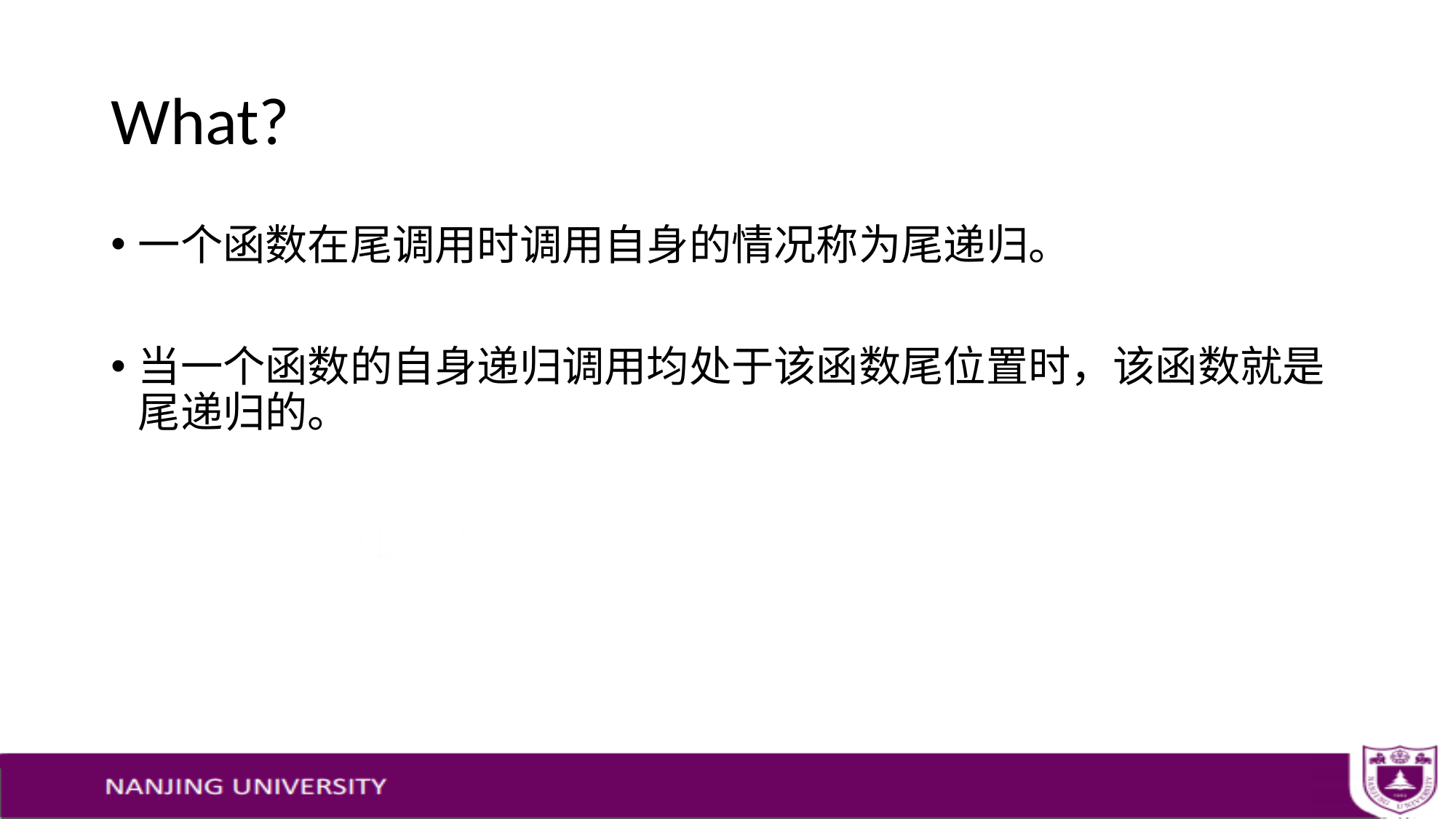

# What?
一个函数在尾调用时调用自身的情况称为尾递归。

当一个函数的自身递归调用均处于该函数尾位置时，该函数就是尾递归的。